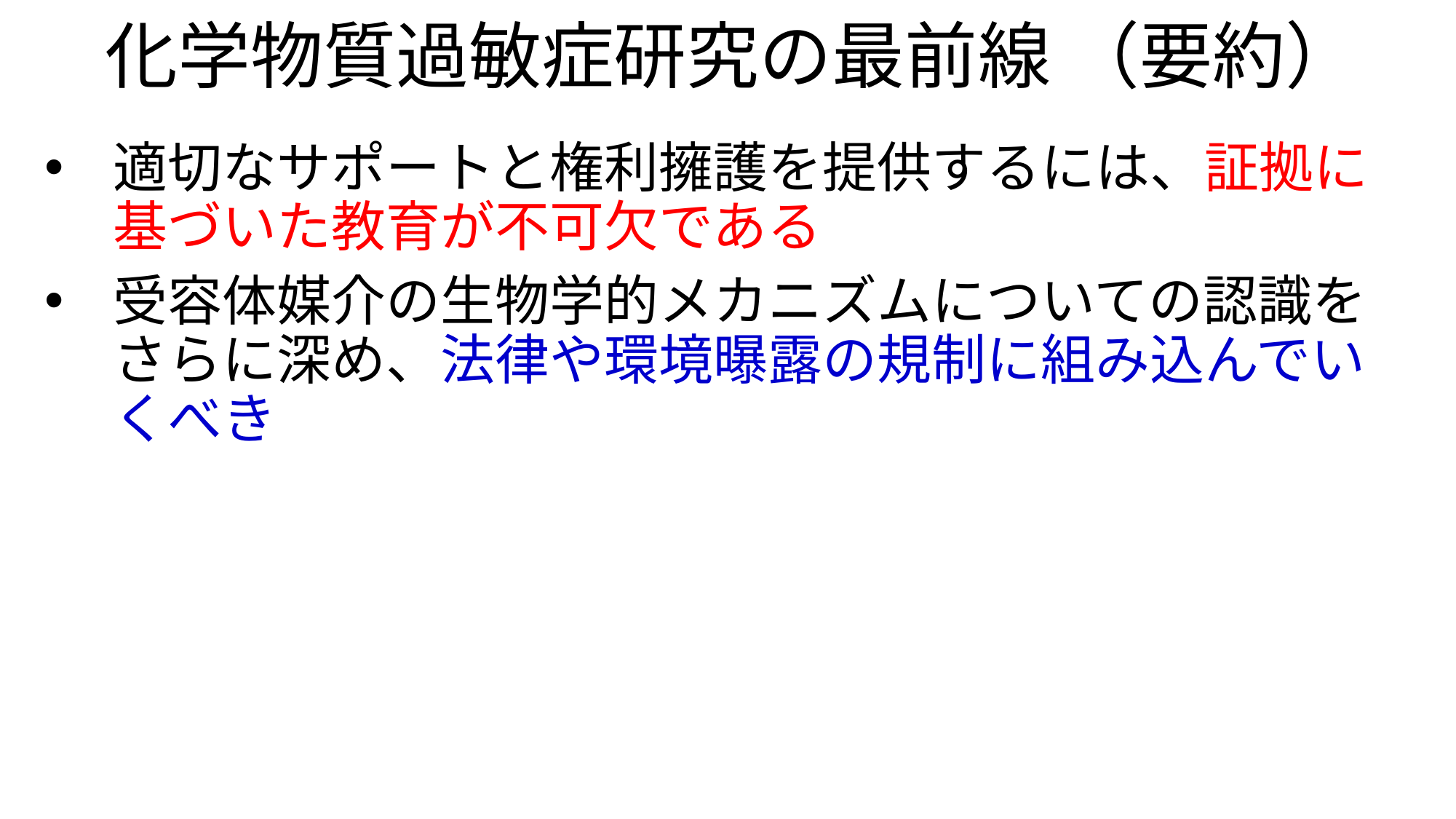

# 化学物質過敏症研究の最前線 （要約）
適切なサポートと権利擁護を提供するには、証拠に基づいた教育が不可欠である
受容体媒介の生物学的メカニズムについての認識をさらに深め、法律や環境曝露の規制に組み込んでいくべき